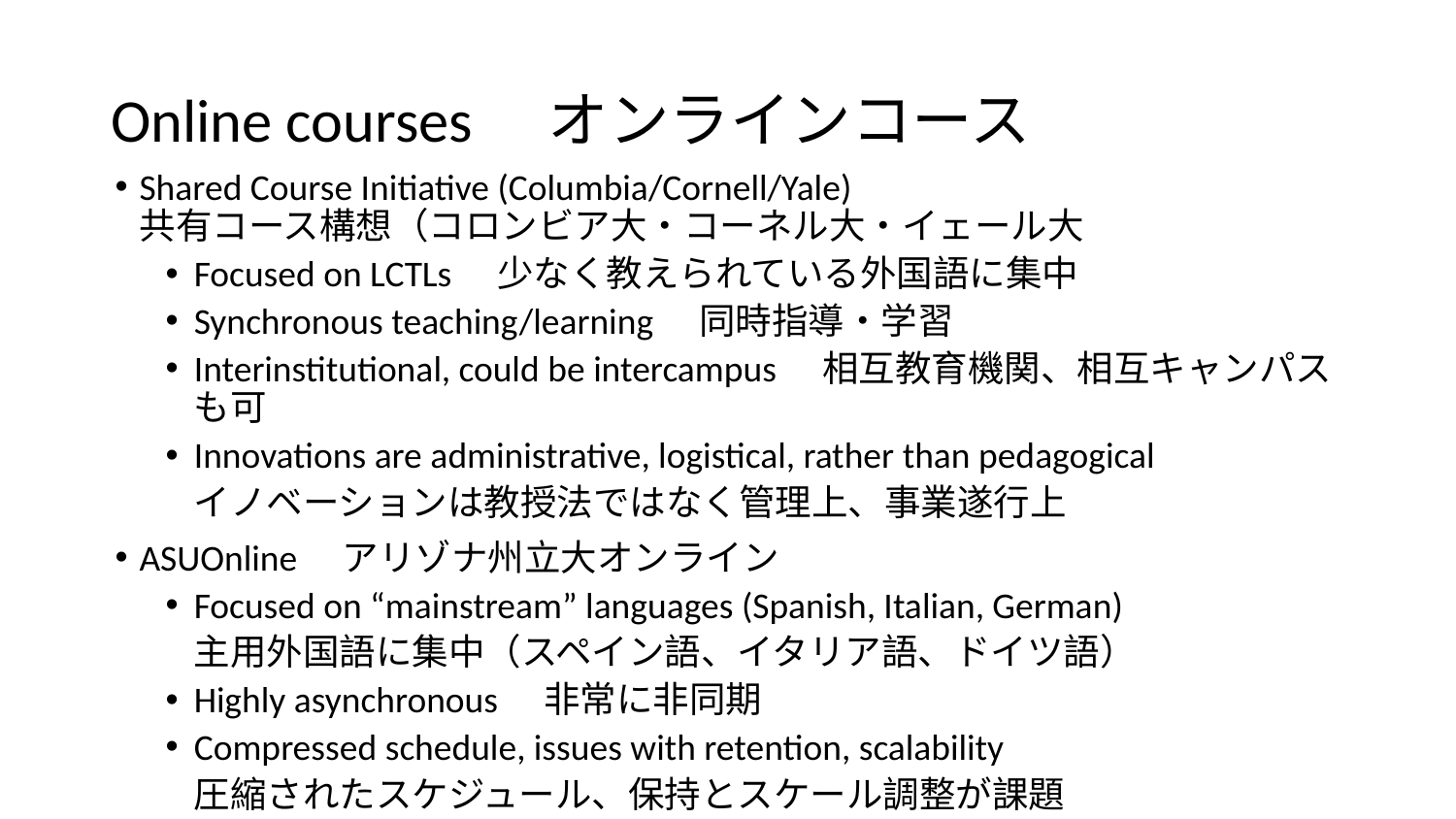

# Online courses　オンラインコース
Shared Course Initiative (Columbia/Cornell/Yale)
共有コース構想（コロンビア大・コーネル大・イェール大
Focused on LCTLs　少なく教えられている外国語に集中
Synchronous teaching/learning　同時指導・学習
Interinstitutional, could be intercampus　相互教育機関、相互キャンパスも可
Innovations are administrative, logistical, rather than pedagogical
イノベーションは教授法ではなく管理上、事業遂行上
ASUOnline　アリゾナ州立大オンライン
Focused on “mainstream” languages (Spanish, Italian, German)
主用外国語に集中（スペイン語、イタリア語、ドイツ語）
Highly asynchronous　非常に非同期
Compressed schedule, issues with retention, scalability
圧縮されたスケジュール、保持とスケール調整が課題